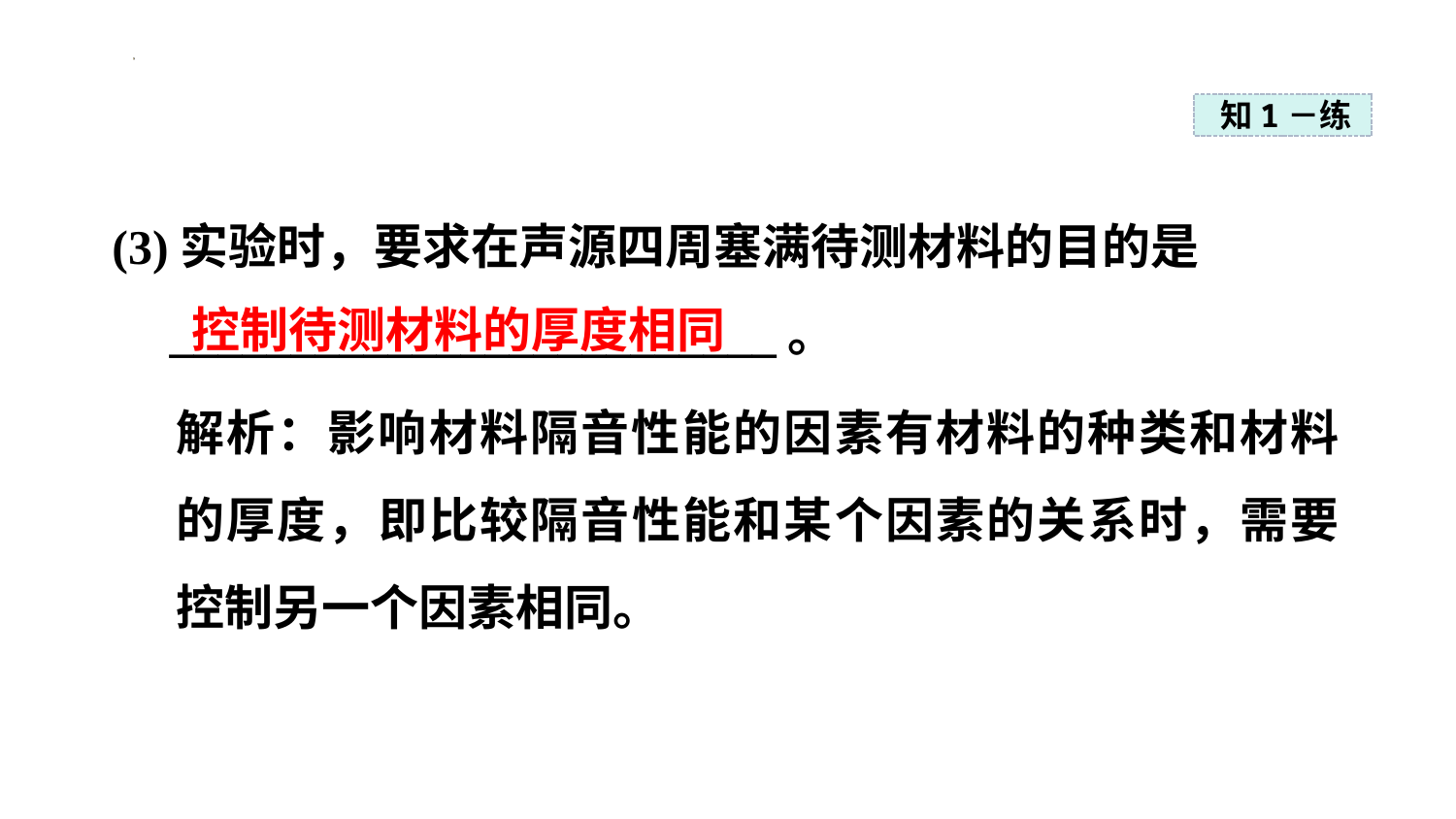

知1－练

(3)实验时，要求在声源四周塞满待测材料的目的是 _________________________。
控制待测材料的厚度相同
解析：影响材料隔音性能的因素有材料的种类和材料的厚度，即比较隔音性能和某个因素的关系时，需要控制另一个因素相同。